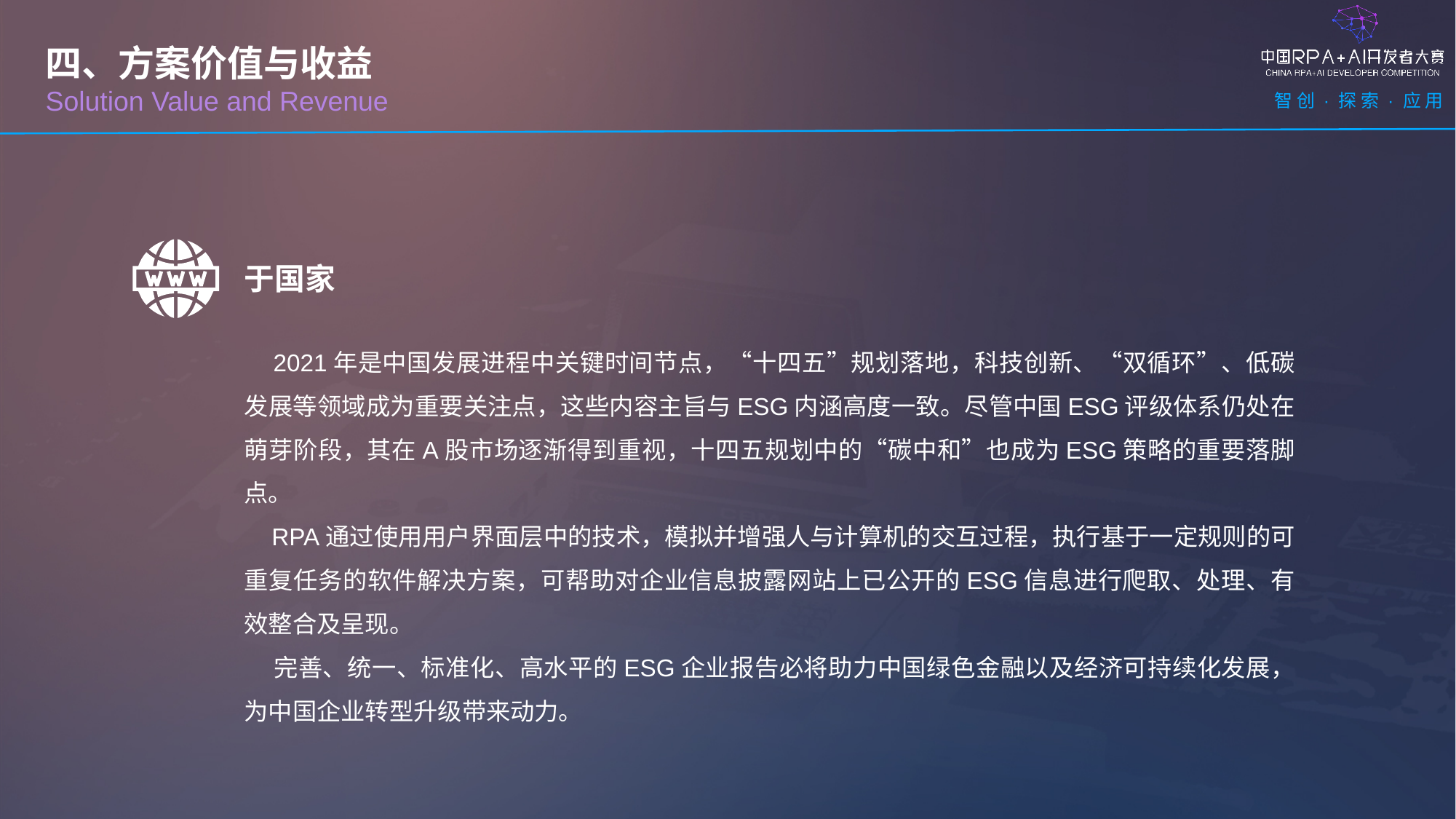

四、方案价值与收益
Solution Value and Revenue

于国家
    2021年是中国发展进程中关键时间节点，“十四五”规划落地，科技创新、“双循环”、低碳发展等领域成为重要关注点，这些内容主旨与ESG内涵高度一致。尽管中国ESG评级体系仍处在萌芽阶段，其在A股市场逐渐得到重视，十四五规划中的“碳中和”也成为ESG策略的重要落脚点。
    RPA通过使用用户界面层中的技术，模拟并增强人与计算机的交互过程，执行基于一定规则的可重复任务的软件解决方案，可帮助对企业信息披露网站上已公开的ESG信息进行爬取、处理、有效整合及呈现。
    完善、统一、标准化、高水平的ESG企业报告必将助力中国绿色金融以及经济可持续化发展，为中国企业转型升级带来动力。